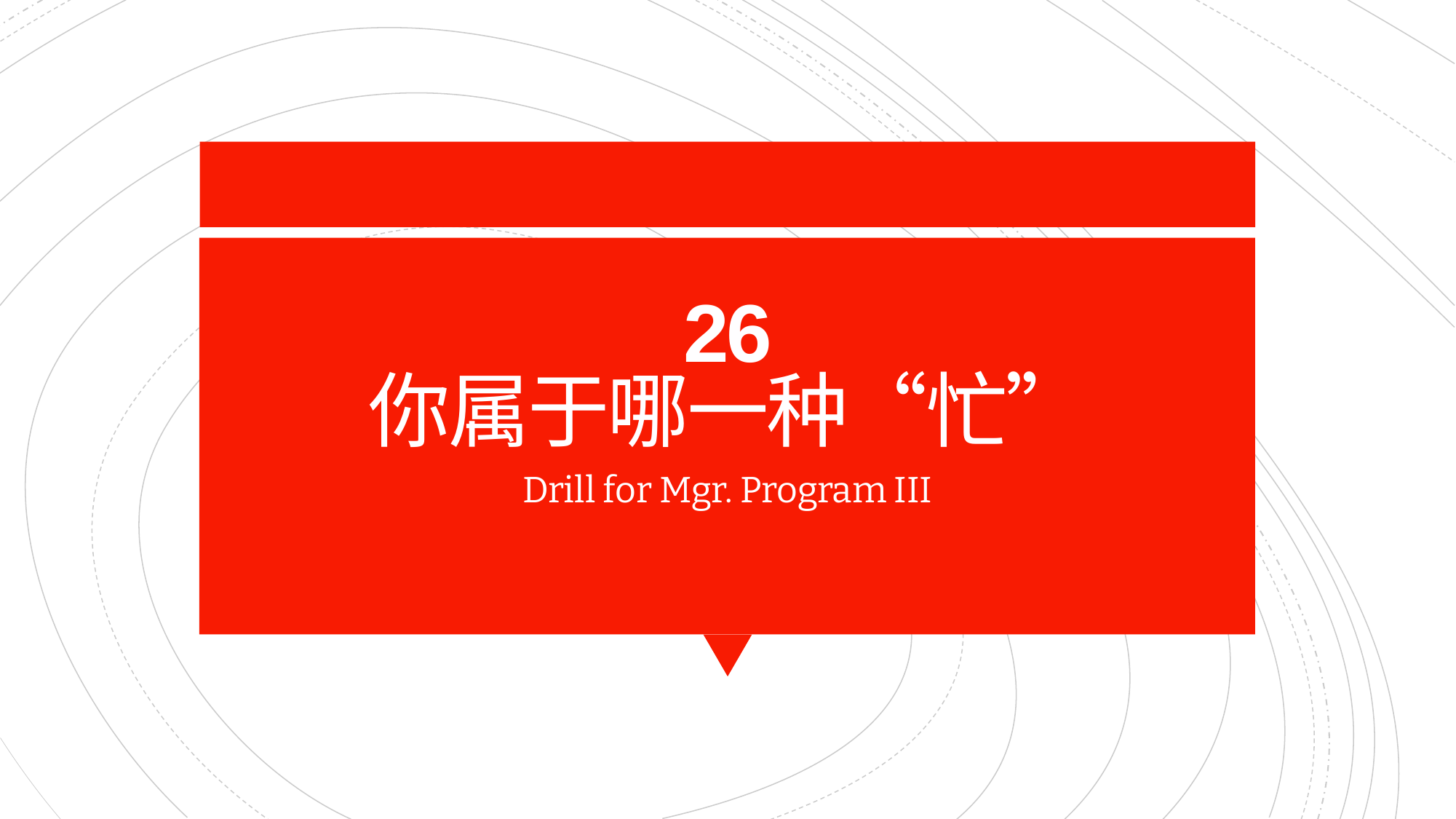

# 26 你属于哪一种“忙”
Drill for Mgr. Program III